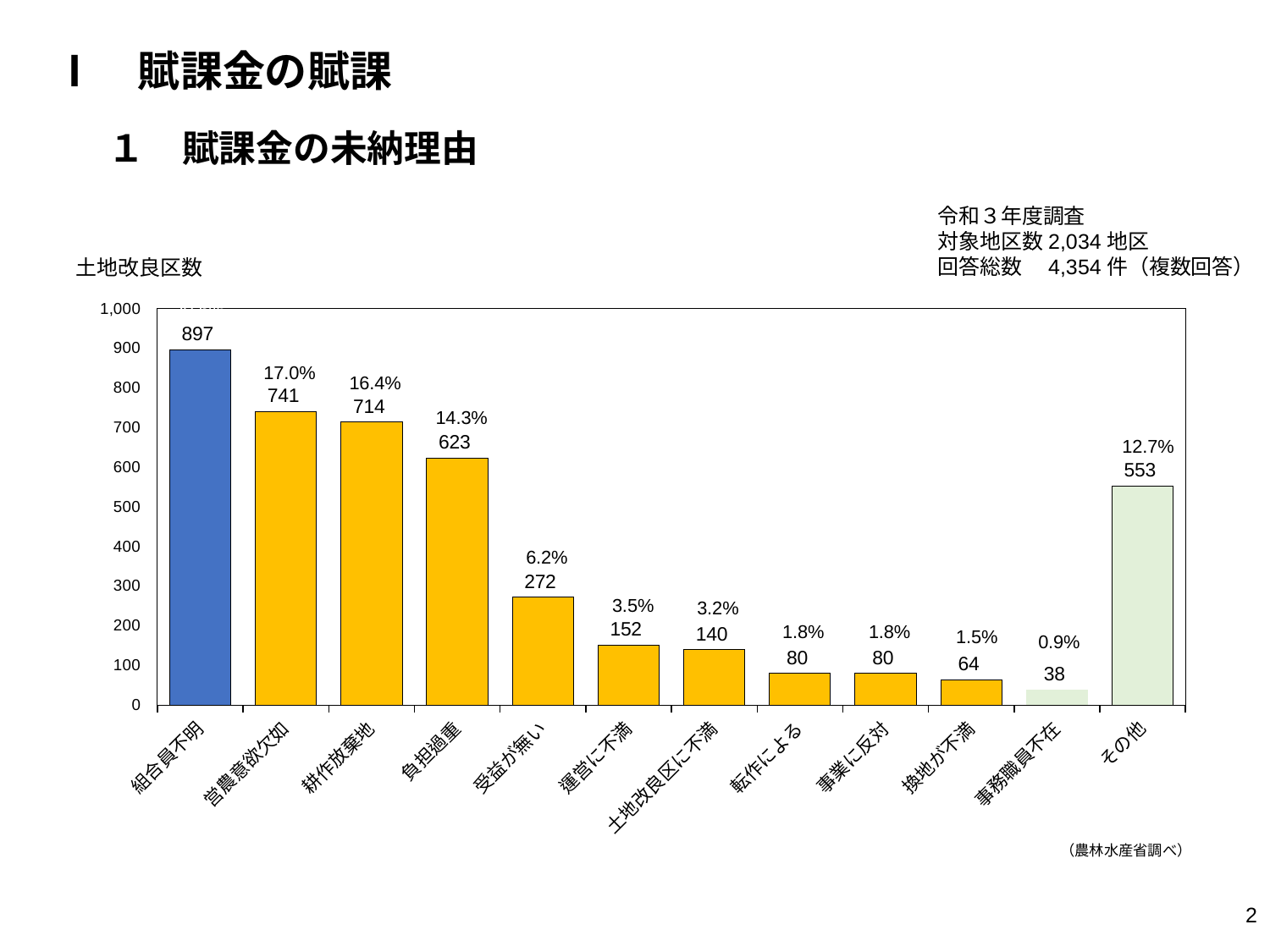

Ⅰ　賦課金の賦課
# １　賦課金の未納理由
令和３年度調査
対象地区数2,034地区
回答総数　4,354件（複数回答）
土地改良区数

### Chart

| Category |  |
|---|---|
| 組合員不明 | 897.0 |
| 営農意欲欠如 | 741.0 |
| 耕作放棄地 | 714.0 |
| 負担過重 | 623.0 |
| 受益が無い | 272.0 |
| 運営に不満 | 152.0 |
| 土地改良区に不満 | 140.0 |
| 転作による | 80.0 |
| 事業に反対 | 80.0 |
| 換地が不満 | 64.0 |
| 事務職員不在 | 38.0 |
| その他 | 553.0 |
20.6%
17.0%

16.4%
14.3%
12.7%
6.2%
3.5%
3.2%
1.8%
1.8%
1.5%
0.9%
（農林水産省調べ）
2